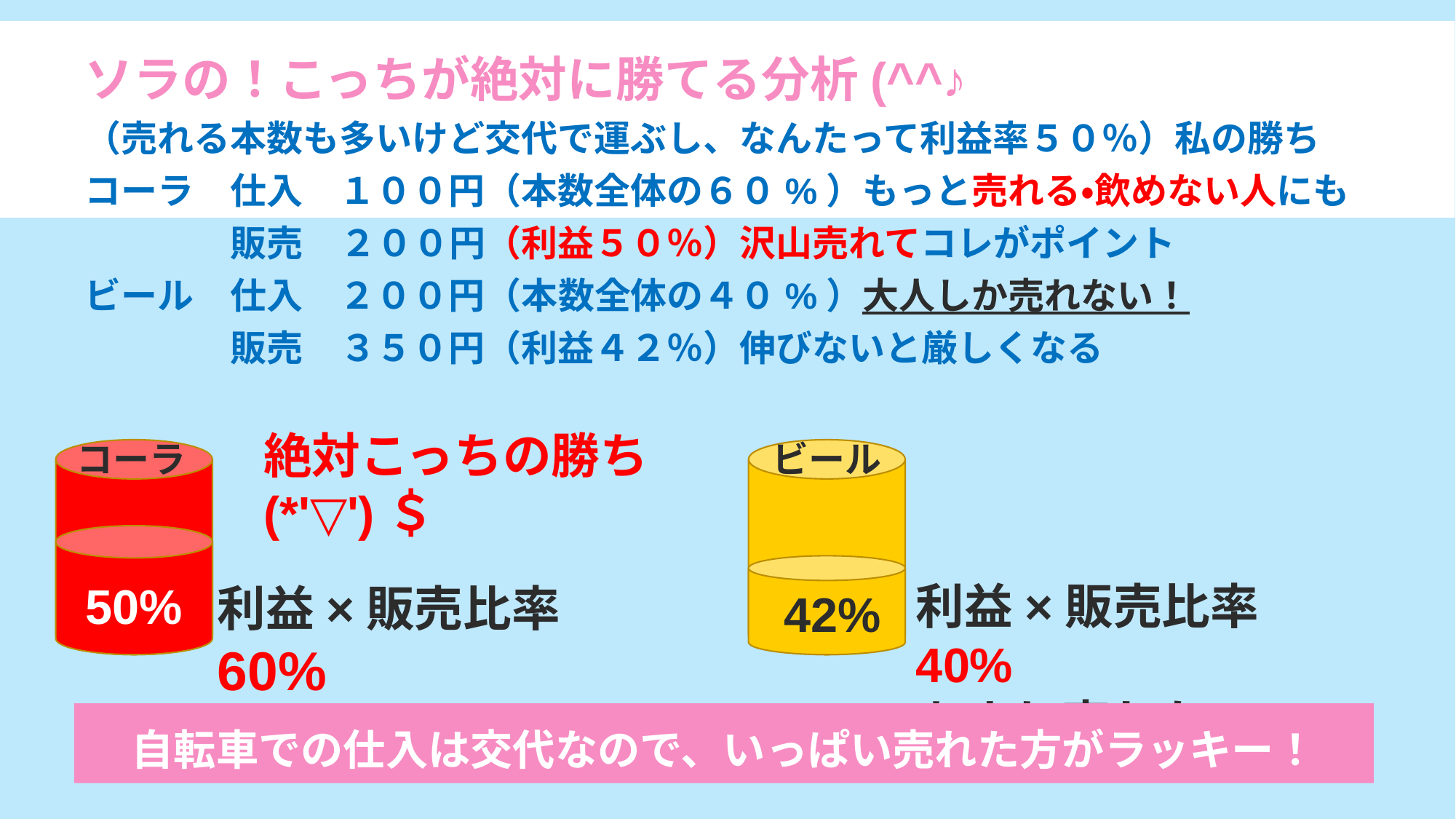

ソラの！こっちが絶対に勝てる分析(^^♪
（売れる本数も多いけど交代で運ぶし、なんたって利益率５０％）私の勝ち
コーラ　仕入　１００円（本数全体の６０%）もっと売れる・飲めない人にも
　　　　販売　２００円（利益５０％）沢山売れてコレがポイント
ビール　仕入　２００円（本数全体の４０%）大人しか売れない！
　　　　販売　３５０円（利益４２％）伸びないと厳しくなる
絶対こっちの勝ち
(*'▽')＄
コーラ
ビール

50%

利益×販売比率40%
あまり売れない
利益×販売比率60%
いっぱい売れる
42%
自転車での仕入は交代なので、いっぱい売れた方がラッキー！